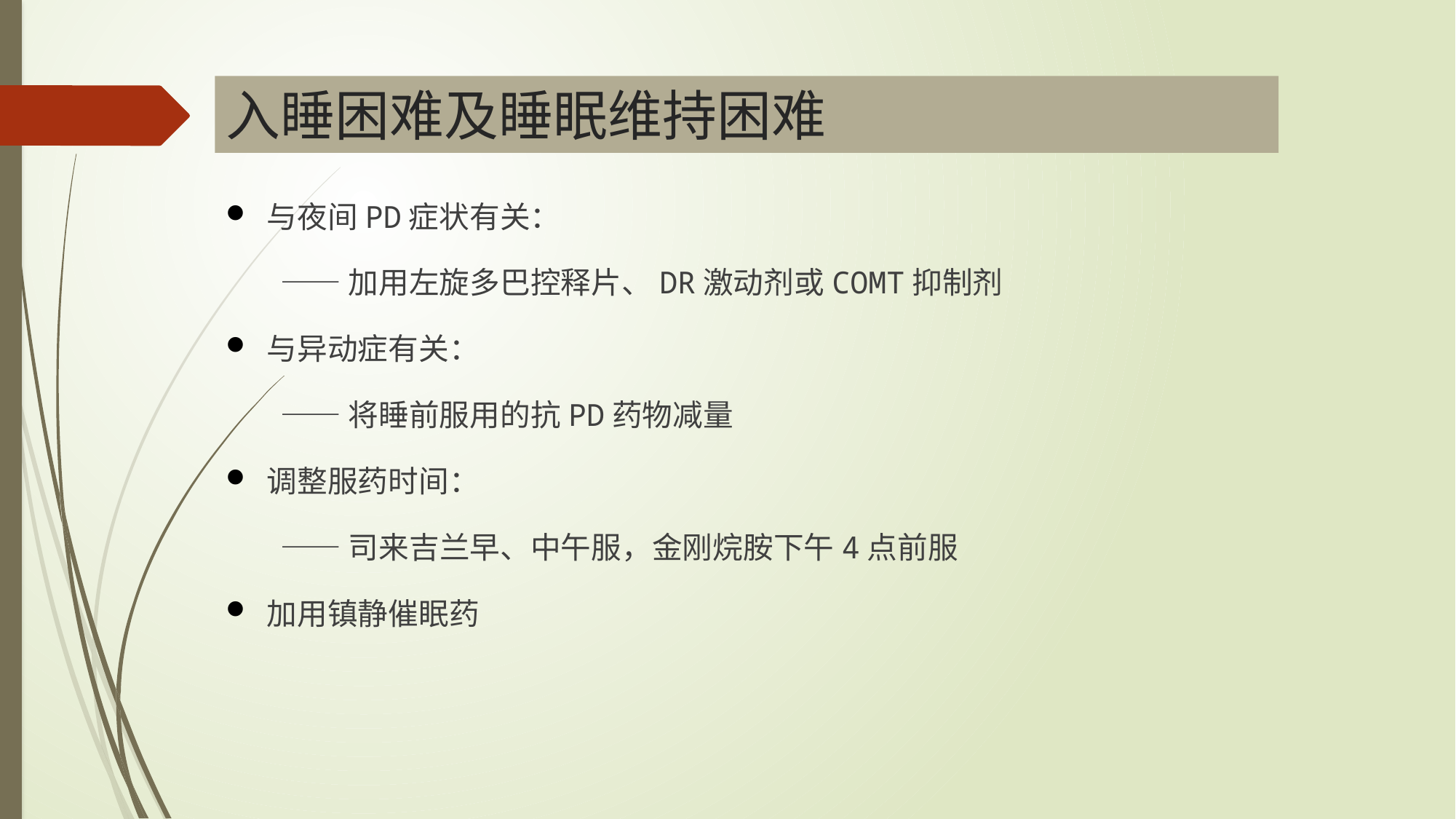

# 入睡困难及睡眠维持困难
与夜间PD症状有关：
——加用左旋多巴控释片、DR激动剂或COMT抑制剂
与异动症有关：
——将睡前服用的抗PD药物减量
调整服药时间：
——司来吉兰早、中午服，金刚烷胺下午4点前服
加用镇静催眠药